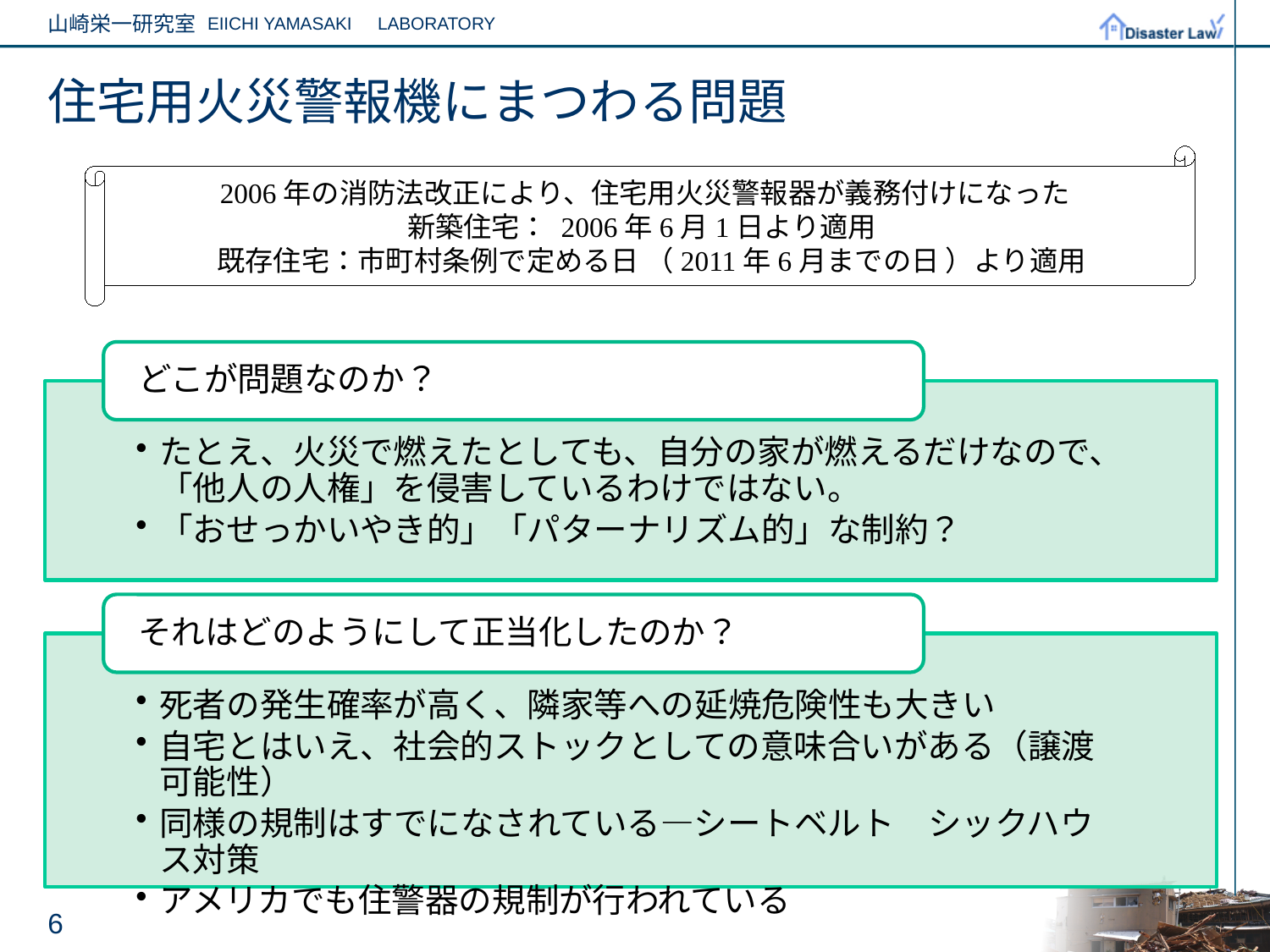

# 住宅用火災警報機にまつわる問題
2006年の消防法改正により、住宅用火災警報器が義務付けになった
新築住宅： 2006年6月1日より適用
 既存住宅：市町村条例で定める日 （2011年6月までの日 ）より適用
たとえ、火災で燃えたとしても、自分の家が燃えるだけなので、「他人の人権」を侵害しているわけではない。
「おせっかいやき的」「パターナリズム的」な制約？
どこが問題なのか？
死者の発生確率が高く、隣家等への延焼危険性も大きい
自宅とはいえ、社会的ストックとしての意味合いがある（譲渡可能性）
同様の規制はすでになされている―シートベルト　シックハウス対策
アメリカでも住警器の規制が行われている
それはどのようにして正当化したのか？
6